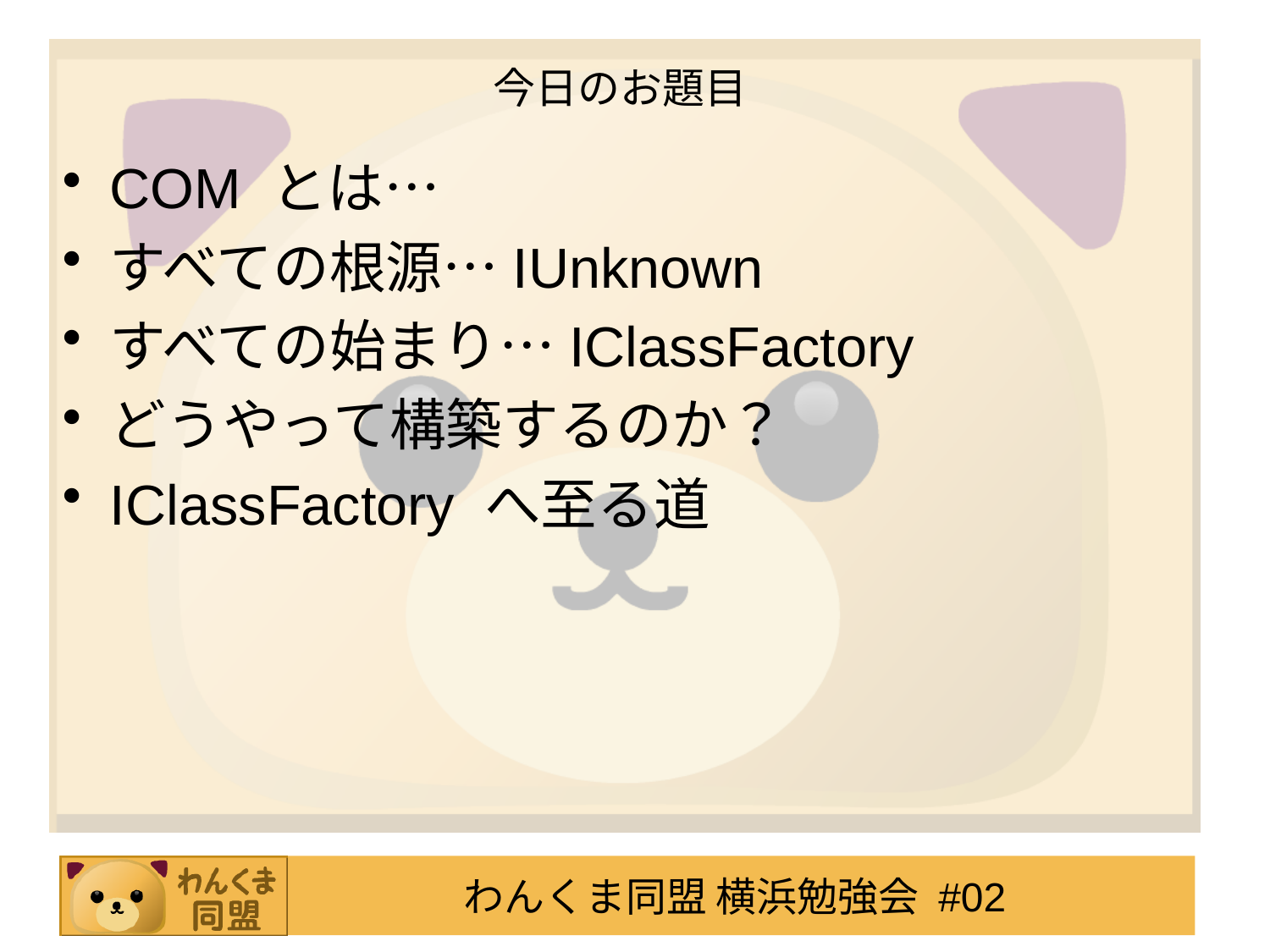

# 今日のお題目
COM とは…
すべての根源…IUnknown
すべての始まり…IClassFactory
どうやって構築するのか？
IClassFactory へ至る道